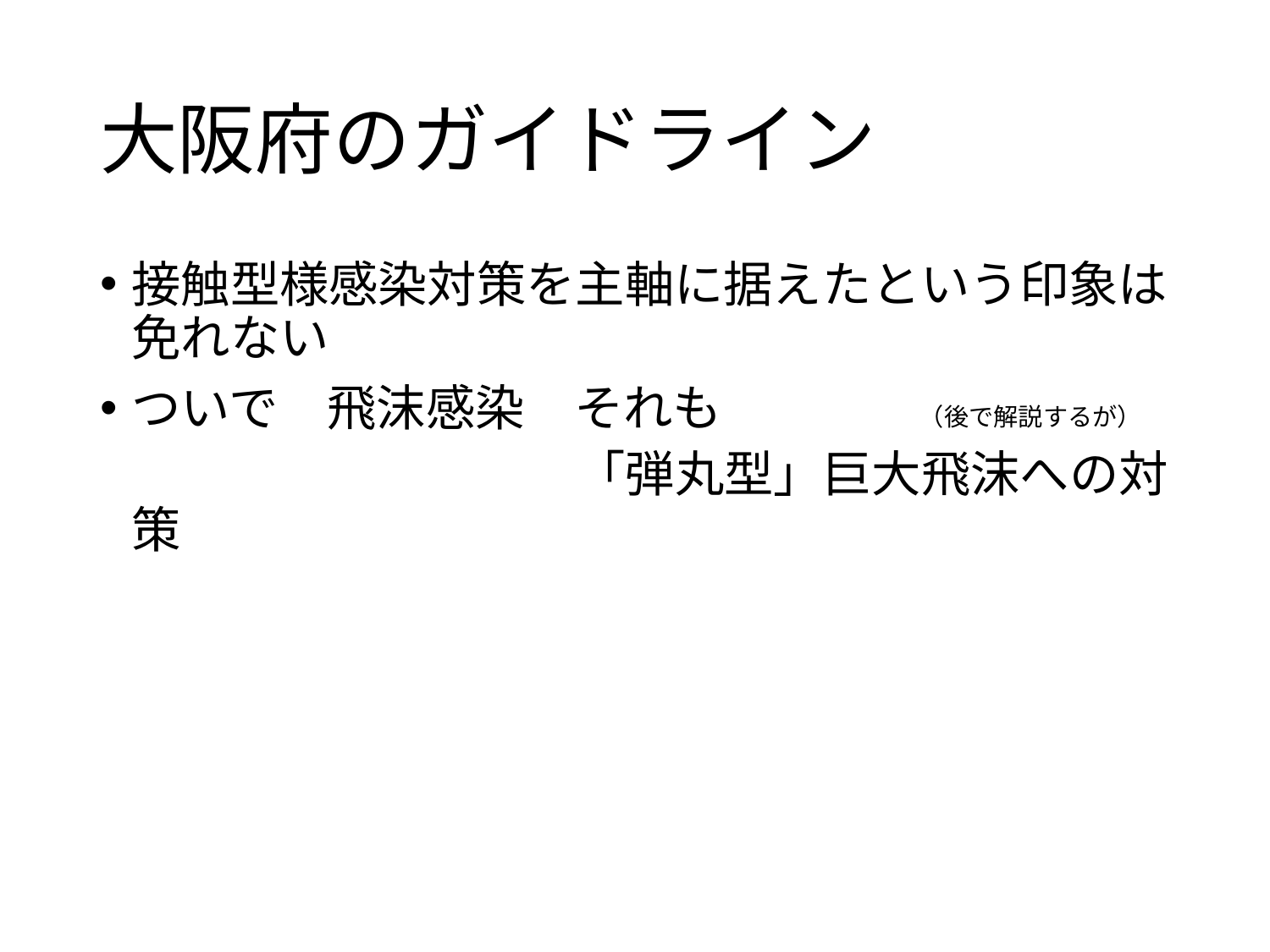

# 大阪府のガイドライン
接触型様感染対策を主軸に据えたという印象は免れない
ついで　飛沫感染　それも　　　　（後で解説するが）　　　　　　　「弾丸型」巨大飛沫への対策